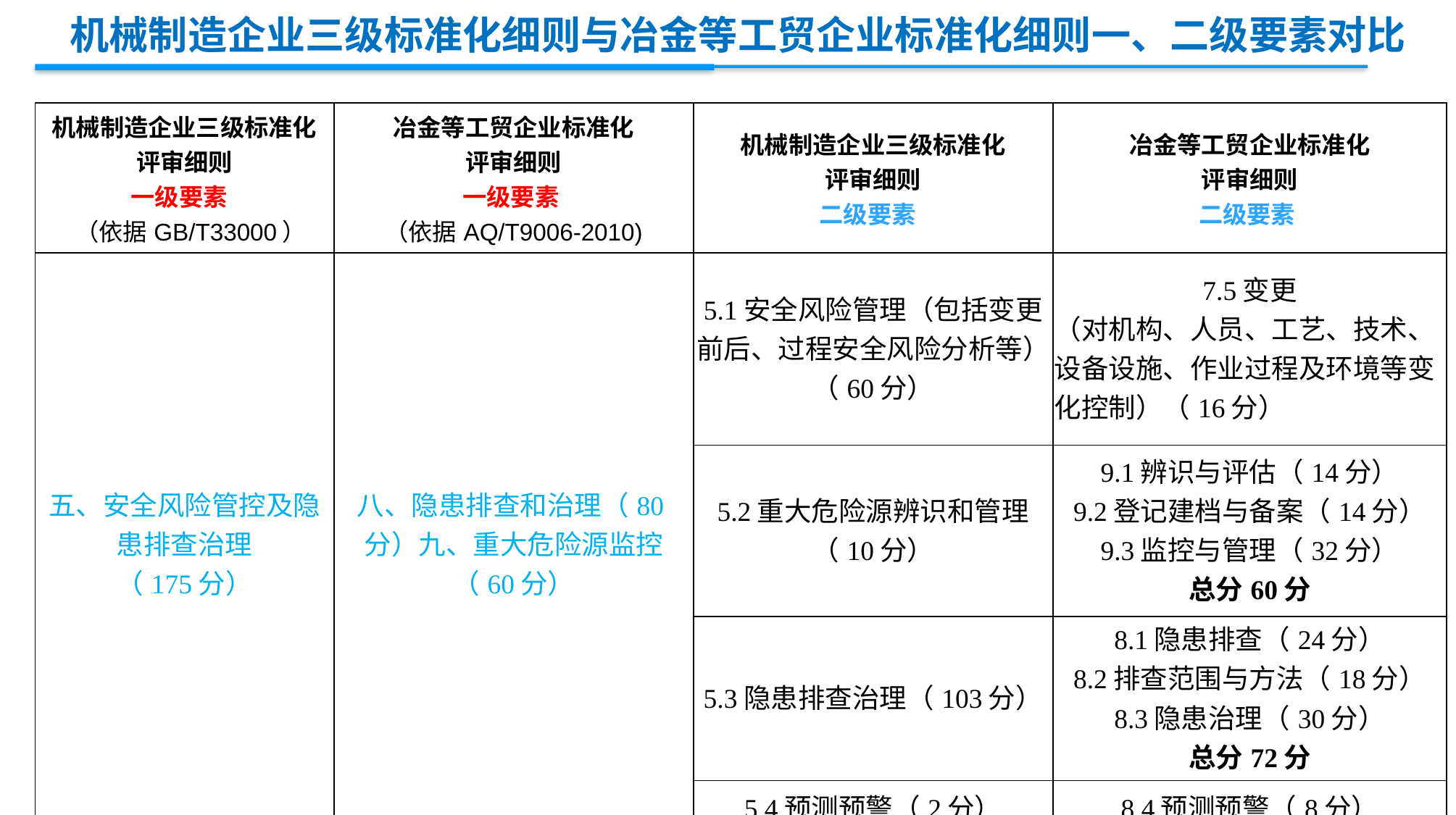

机械制造企业三级标准化细则与冶金等工贸企业标准化细则一、二级要素对比

| 机械制造企业三级标准化 评审细则 一级要素 （依据GB/T33000） | 冶金等工贸企业标准化 评审细则 一级要素 （依据AQ/T9006-2010) | 机械制造企业三级标准化 评审细则 二级要素 | 冶金等工贸企业标准化 评审细则 二级要素 |
| --- | --- | --- | --- |
| 五、安全风险管控及隐患排查治理 （175分） | 八、隐患排查和治理（80分）九、重大危险源监控（60分） | 5.1安全风险管理（包括变更前后、过程安全风险分析等）（60分） | 7.5变更 （对机构、人员、工艺、技术、设备设施、作业过程及环境等变化控制）（16分） |
|  |  | 5.2重大危险源辨识和管理 （10分） | 9.1辨识与评估（14分） 9.2登记建档与备案（14分） 9.3监控与管理（32分） 总分60分 |
|  |  | 5.3隐患排查治理（103分） | 8.1隐患排查（24分） 8.2排查范围与方法（18分） 8.3隐患治理（30分） 总分72分 |
|  |  | 5.4预测预警（2分） | 8.4预测预警（8分） |